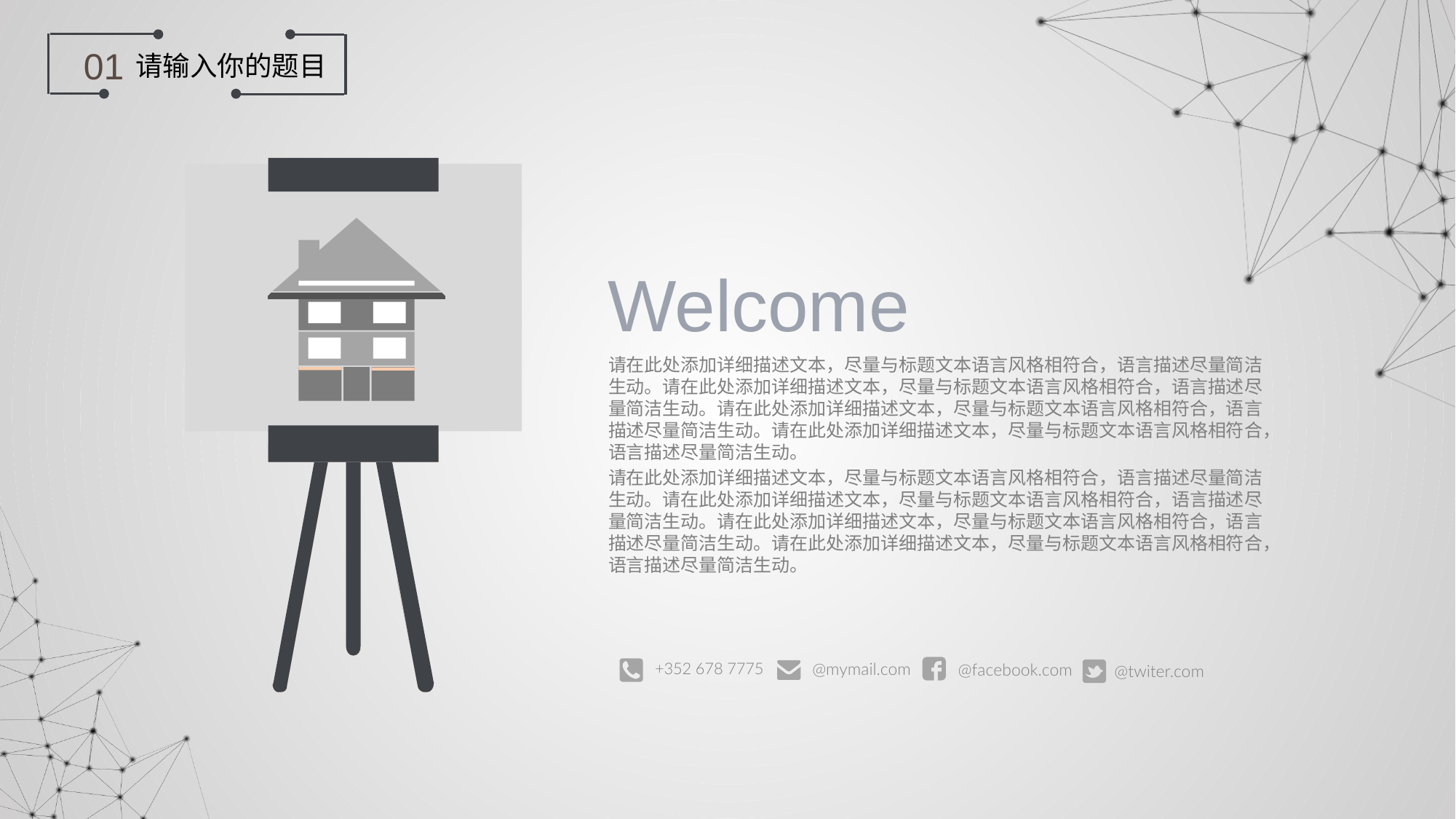

Welcome
请在此处添加详细描述文本，尽量与标题文本语言风格相符合，语言描述尽量简洁生动。请在此处添加详细描述文本，尽量与标题文本语言风格相符合，语言描述尽量简洁生动。请在此处添加详细描述文本，尽量与标题文本语言风格相符合，语言描述尽量简洁生动。请在此处添加详细描述文本，尽量与标题文本语言风格相符合，语言描述尽量简洁生动。
请在此处添加详细描述文本，尽量与标题文本语言风格相符合，语言描述尽量简洁生动。请在此处添加详细描述文本，尽量与标题文本语言风格相符合，语言描述尽量简洁生动。请在此处添加详细描述文本，尽量与标题文本语言风格相符合，语言描述尽量简洁生动。请在此处添加详细描述文本，尽量与标题文本语言风格相符合，语言描述尽量简洁生动。

@mymail.com
+352 678 7775
@facebook.com

@twiter.com